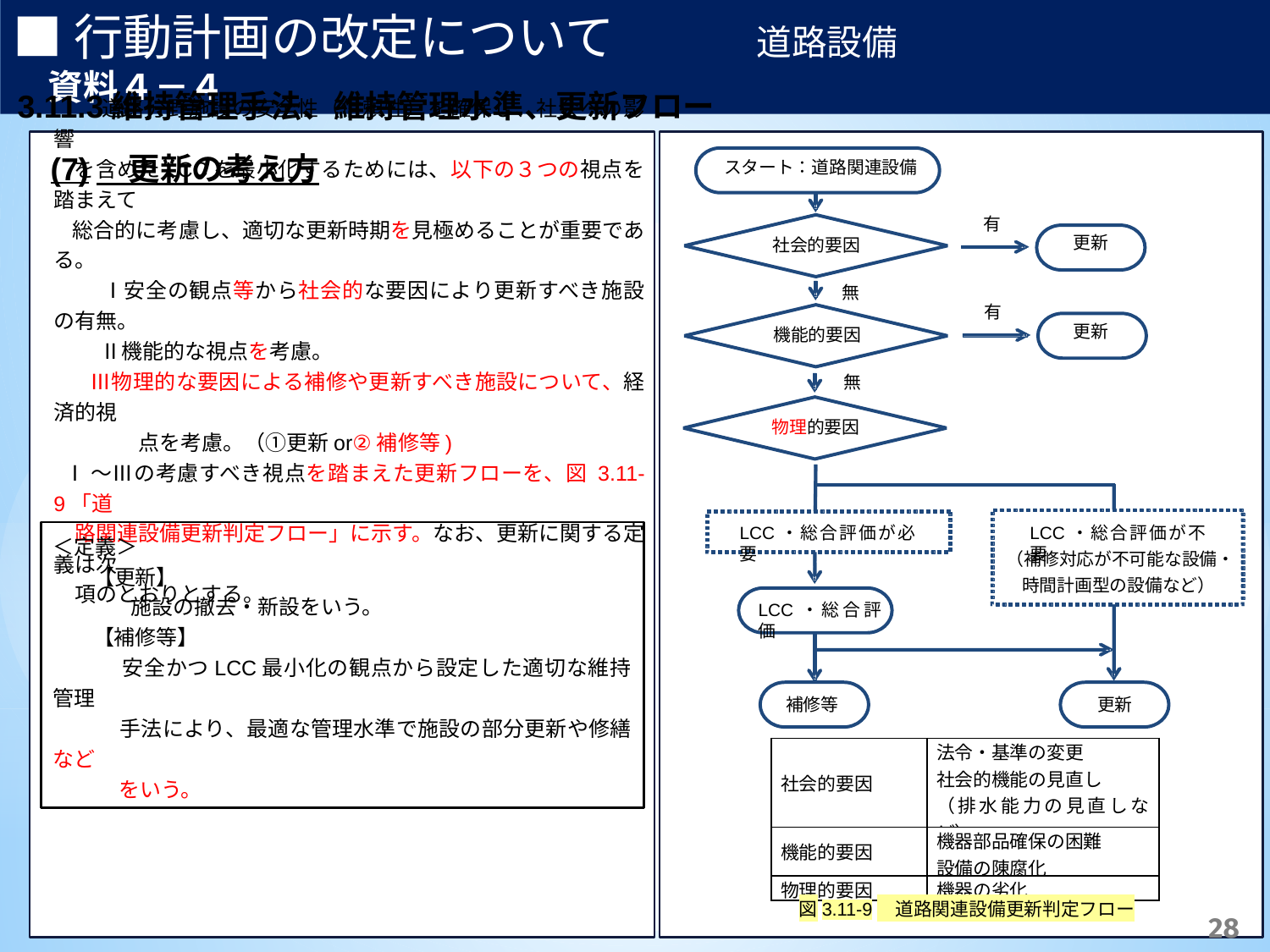

■行動計画の改定について　　　　道路設備　　　　　　　　　　　資料４－４
3.11.3維持管理手法、維持管理水準、更新フロー

【補足】	体制は主に行っている実施主体を記載しており、これによらない場合もある。
※1	日常点検の頻度は当該路線により異なり、交通量2万台/日以上の路線では週2回、それ以外では週1回の頻度で実施。
※2	臨時的に行う緊急点検等は必要に応じて随意実施。

(7)　更新の考え方

スタート：道路関連設備

有

更新
社会的要因

無

有

更新
機能的要因

無

物理的要因

LCC・総合評価が不要
LCC・総合評価が必要

（補修対応が不可能な設備・

時間計画型の設備など）

LCC・総合評価

補修等
更新

   　 道路分野施設の安全性（信頼性）を確保し、社会への影響
   を含めたLCCを最小化するためには、以下の３つの視点を踏まえて
   総合的に考慮し、適切な更新時期を見極めることが重要である。
　　 Ⅰ安全の観点等から社会的な要因により更新すべき施設の有無。
　　 Ⅱ機能的な視点を考慮。
　   Ⅲ物理的な要因による補修や更新すべき施設について、経済的視
　　　　点を考慮。（①更新or②補修等)
  Ⅰ～Ⅲの考慮すべき視点を踏まえた更新フローを、図 3.11‐9「道
　路関連設備更新判定フロー」に示す。なお、更新に関する定義は次
　項のとおりとする。
＜定義＞
  【更新】
  施設の撤去・新設をいう。
  【補修等】
     安全かつLCC最小化の観点から設定した適切な維持管理
     手法により、最適な管理水準で施設の部分更新や修繕など
     をいう。

| 社会的要因 | 法令・基準の変更 社会的機能の見直し （排水能力の見直しなど） |
| --- | --- |
| 機能的要因 | 機器部品確保の困難 設備の陳腐化 |
| 物理的要因 | 機器の劣化 |

図3.11‑9　道路関連設備更新判定フロー
28